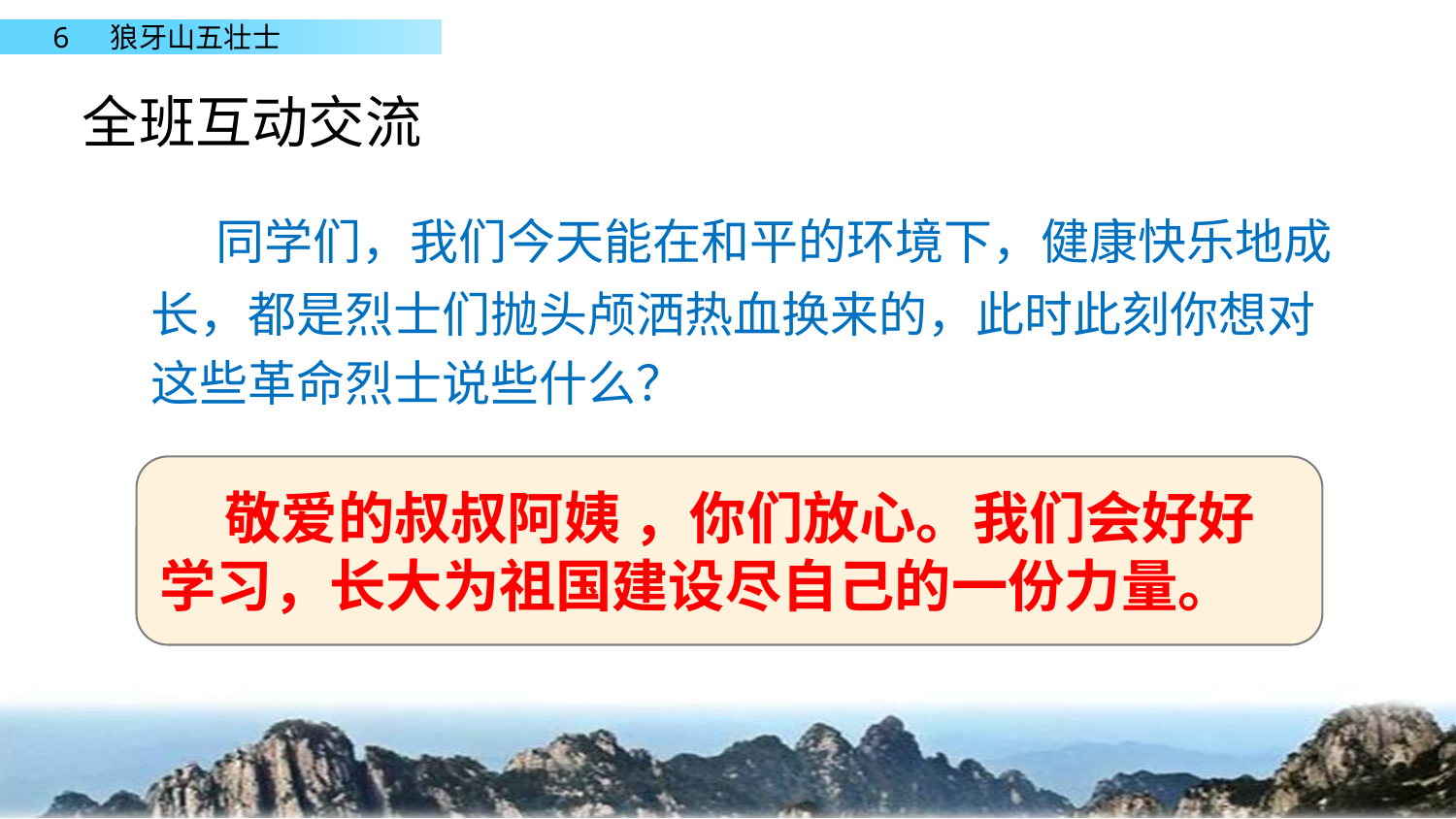

全班互动交流
    同学们，我们今天能在和平的环境下，健康快乐地成长，都是烈士们抛头颅洒热血换来的，此时此刻你想对这些革命烈士说些什么？

    敬爱的叔叔阿姨 ，你们放心。我们会好好学习，长大为祖国建设尽自己的一份力量。